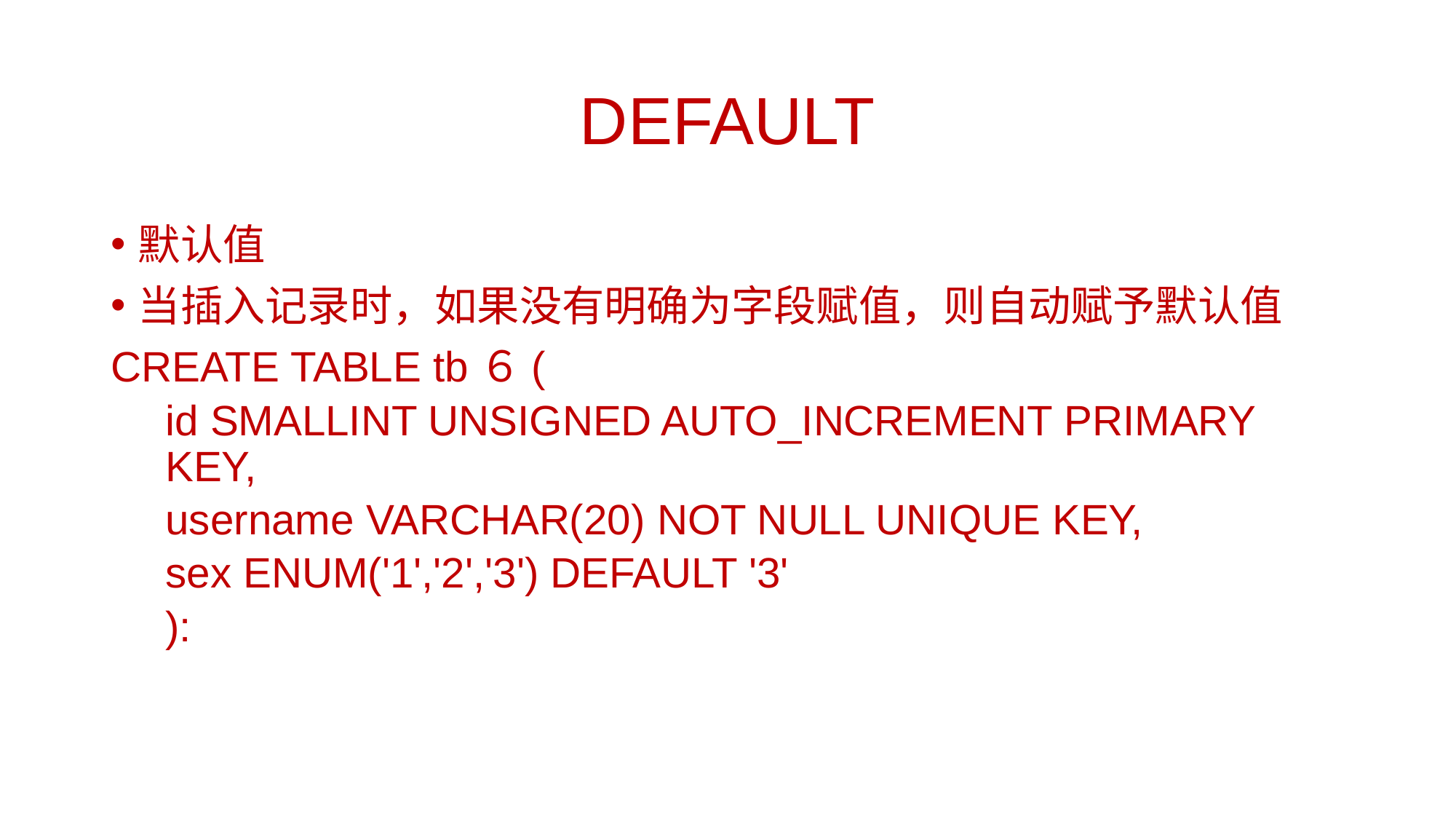

# DEFAULT
默认值
当插入记录时，如果没有明确为字段赋值，则自动赋予默认值
CREATE TABLE tb６(
id SMALLINT UNSIGNED AUTO_INCREMENT PRIMARY KEY,
username VARCHAR(20) NOT NULL UNIQUE KEY,
sex ENUM('1','2','3') DEFAULT '3'
):